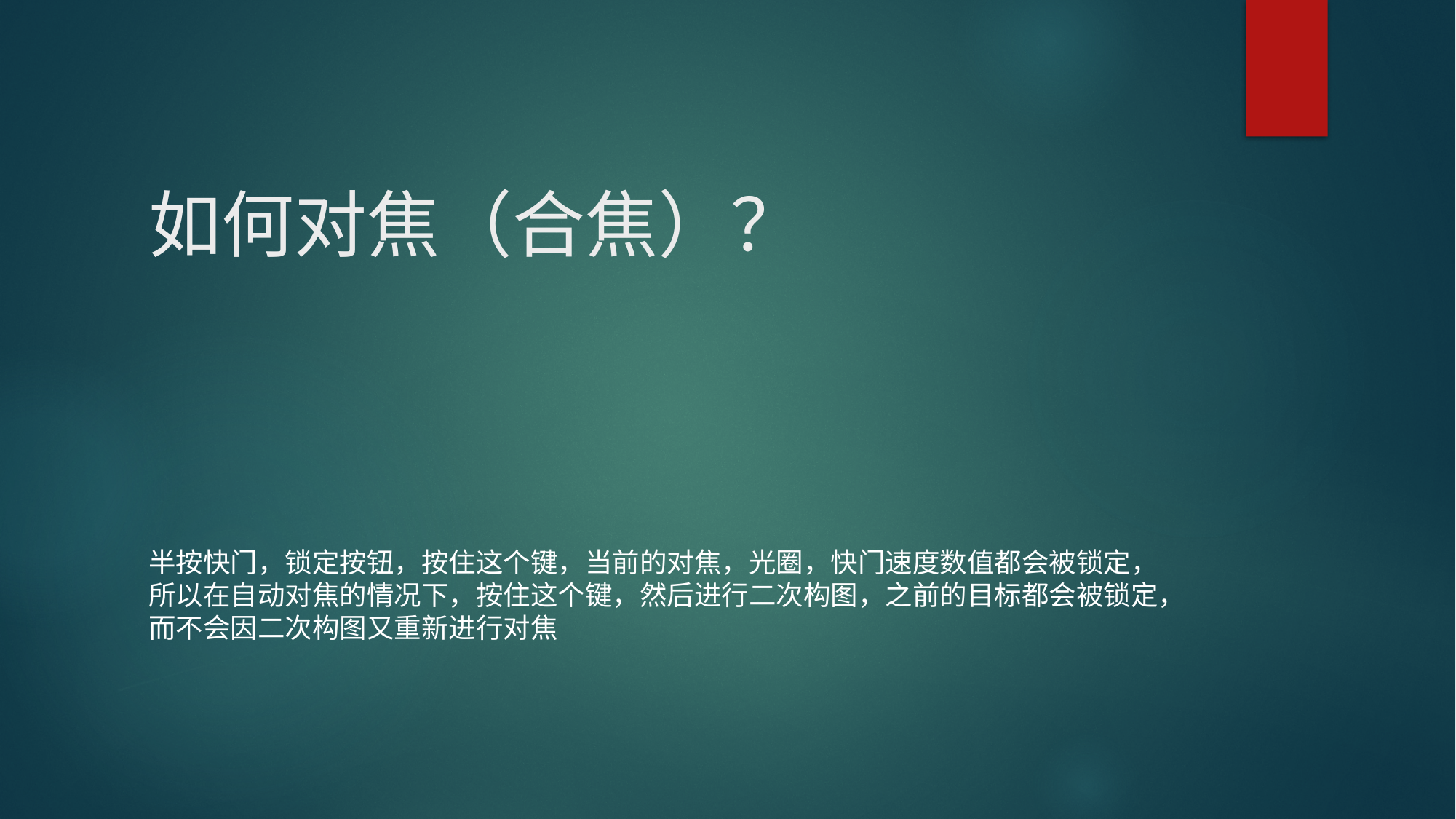

# 如何对焦（合焦）？
半按快门，锁定按钮，按住这个键，当前的对焦，光圈，快门速度数值都会被锁定，所以在自动对焦的情况下，按住这个键，然后进行二次构图，之前的目标都会被锁定，而不会因二次构图又重新进行对焦